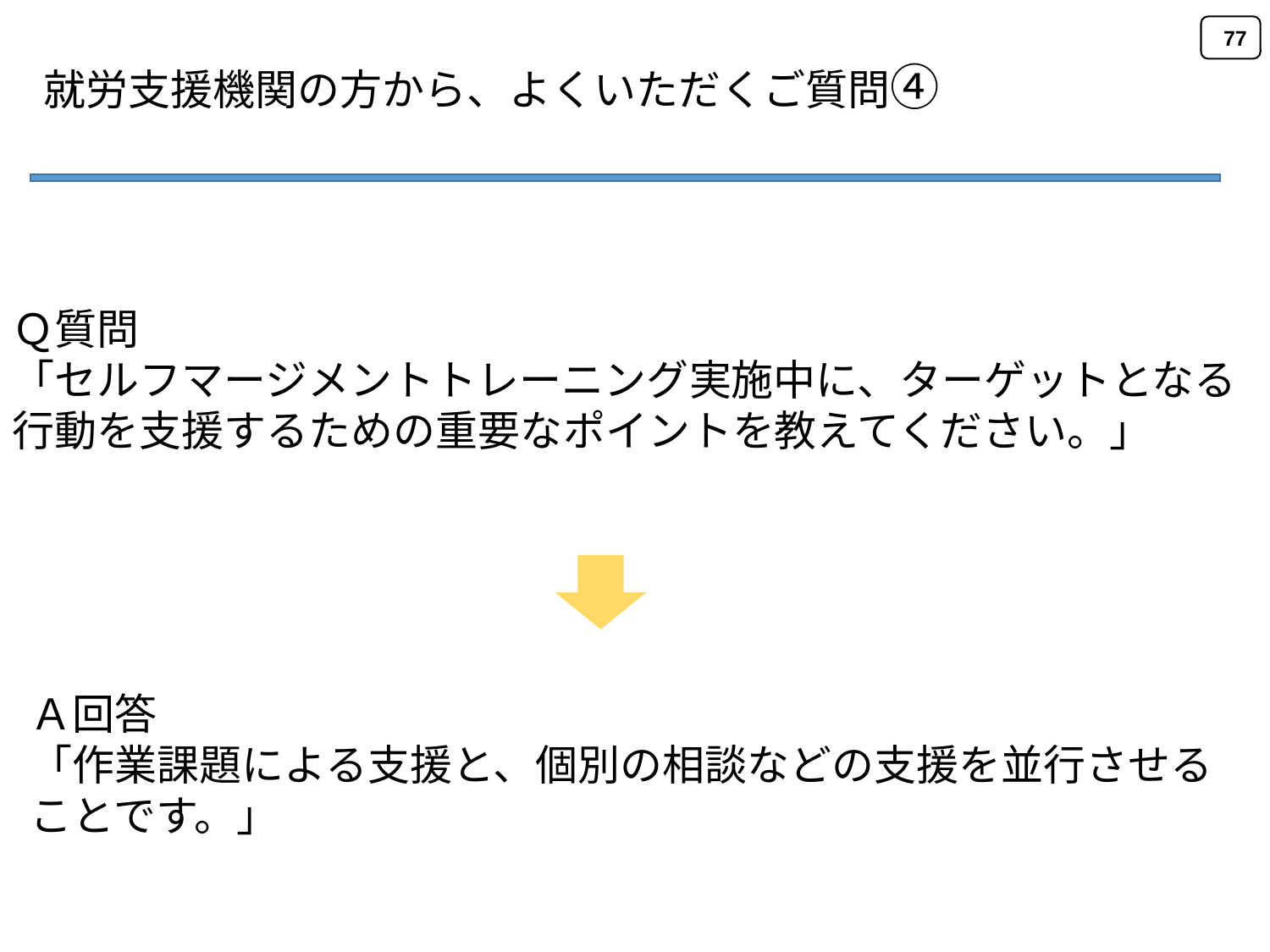

77

就労支援機関の方から、よくいただくご質問④

Ｑ質問
「セルフマージメントトレーニング実施中に、ターゲットとなる行動を支援するための重要なポイントを教えてください。」

Ａ回答
「作業課題による支援と、個別の相談などの支援を並行させることです。」